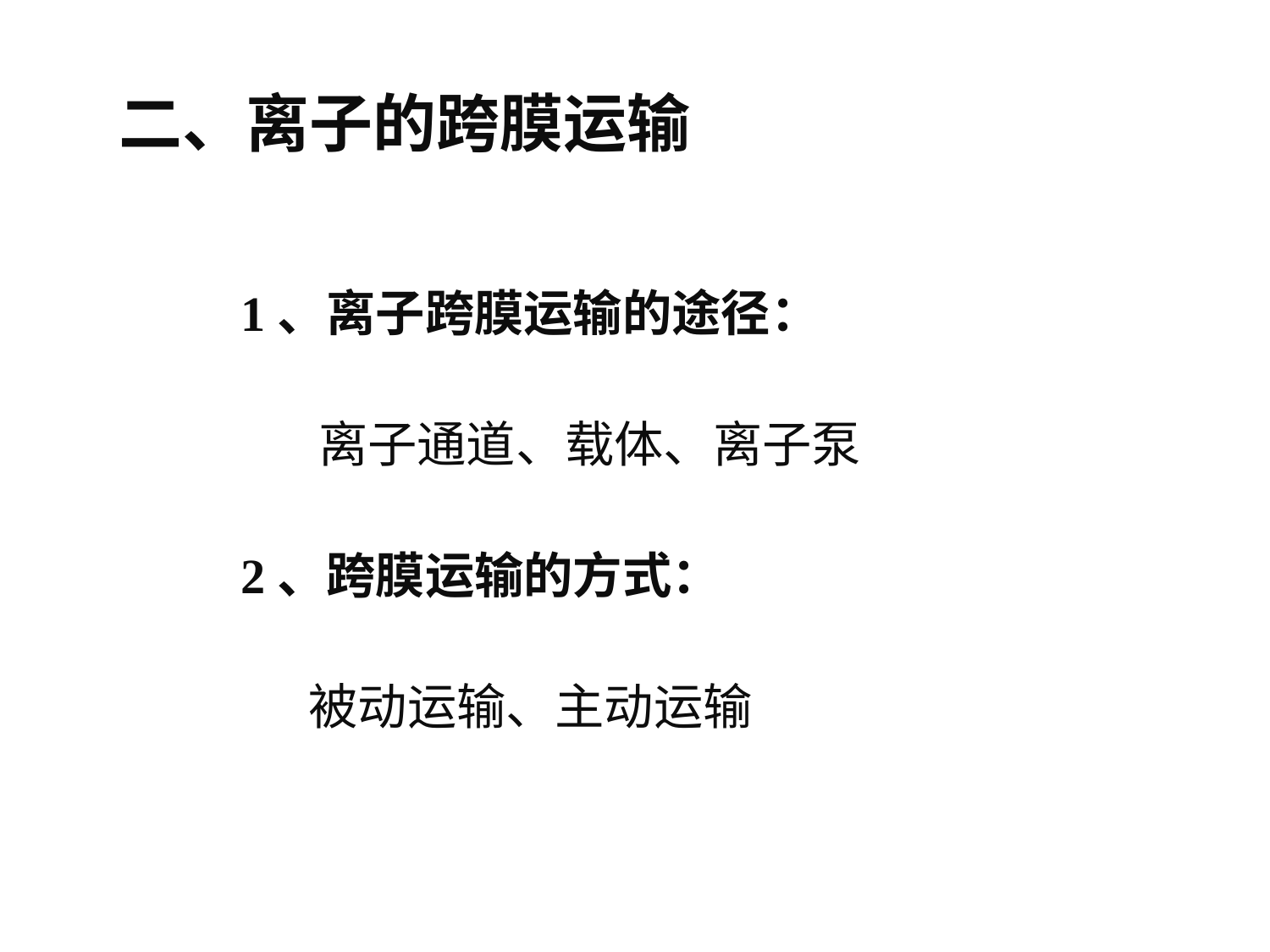

# 二、离子的跨膜运输
1、离子跨膜运输的途径：
      离子通道、载体、离子泵
2、跨膜运输的方式：
     被动运输、主动运输